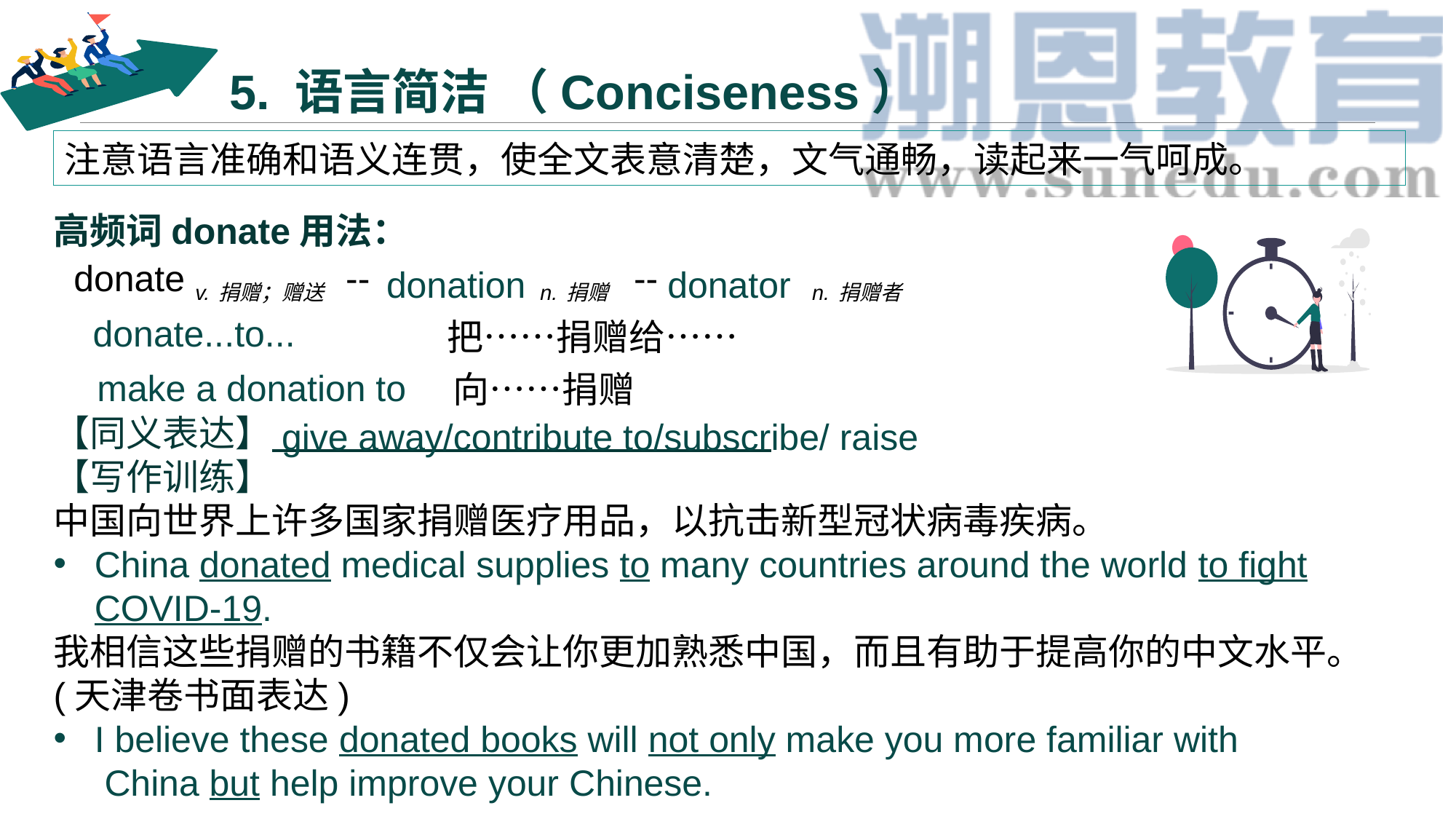

# 5. 语言简洁 （Conciseness）
注意语言准确和语义连贯，使全文表意清楚，文气通畅，读起来一气呵成。
高频词donate用法：
  donate v.捐赠；赠送  --  donation n.捐赠  --  donator n.捐赠者
  donate...to...　　　　  把……捐赠给……
  make a donation to      向……捐赠
【同义表达】                                                             。
【写作训练】
中国向世界上许多国家捐赠医疗用品，以抗击新型冠状病毒疾病。
China donated medical supplies to many countries around the world to fight COVID-19.
我相信这些捐赠的书籍不仅会让你更加熟悉中国，而且有助于提高你的中文水平。(天津卷书面表达)
I believe these donated books will not only make you more familiar with
     China but help improve your Chinese.

donation
donator
donate...to...
make a donation to
give away/contribute to/subscribe/ raise
21